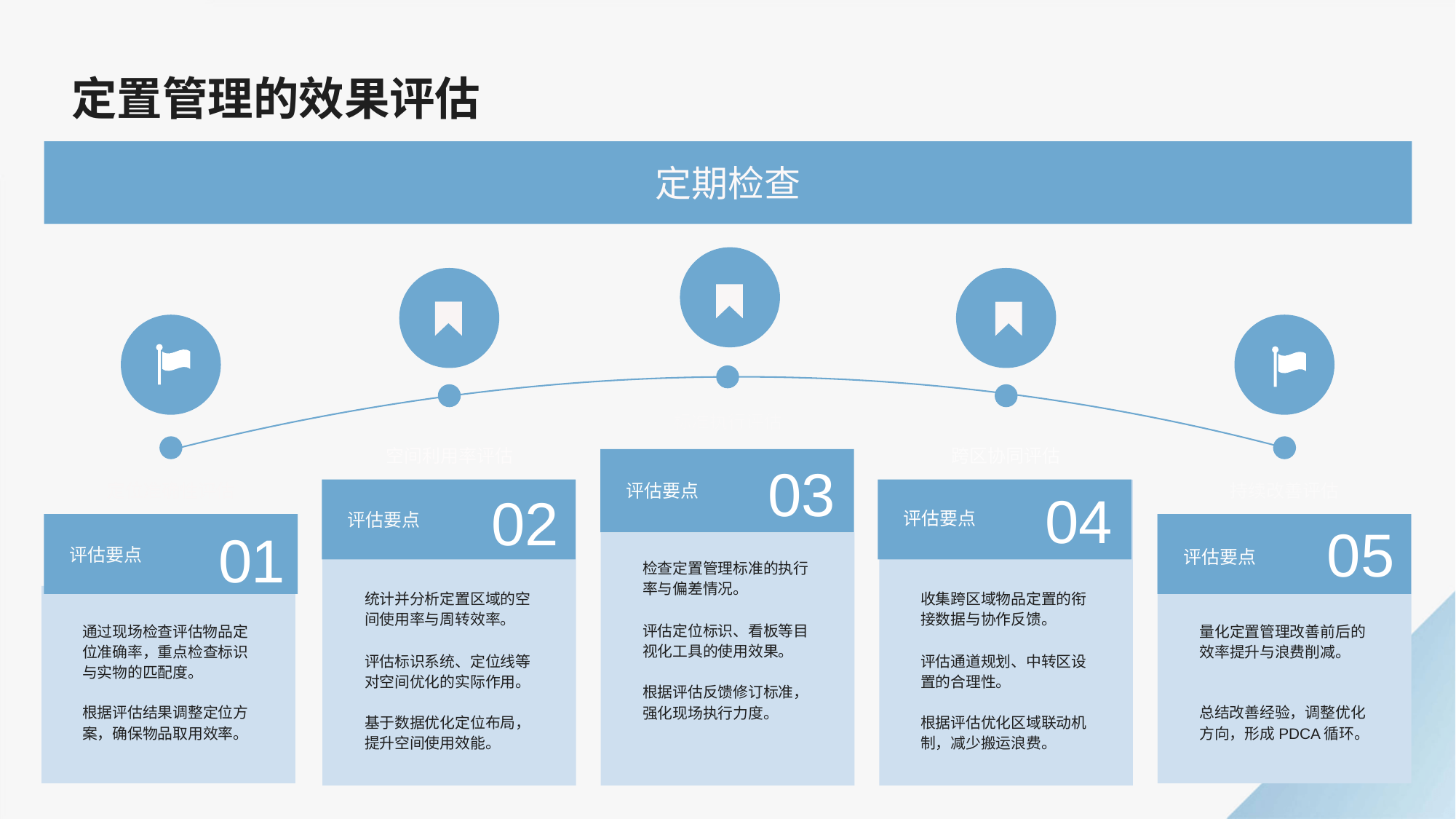

定置管理的效果评估

定期检查

标准执行评估

空间利用率评估
跨区协同评估

03
评估要点
04

定位准确性评估

持续改善评估
02
评估要点
评估要点
05

01

评估要点
评估要点
检查定置管理标准的执行率与偏差情况。

统计并分析定置区域的空间使用率与周转效率。
收集跨区域物品定置的衔接数据与协作反馈。
评估定位标识、看板等目视化工具的使用效果。
通过现场检查评估物品定位准确率，重点检查标识与实物的匹配度。
量化定置管理改善前后的效率提升与浪费削减。
评估标识系统、定位线等对空间优化的实际作用。
评估通道规划、中转区设置的合理性。
根据评估反馈修订标准，强化现场执行力度。
根据评估结果调整定位方案，确保物品取用效率。
总结改善经验，调整优化方向，形成PDCA循环。
基于数据优化定位布局，提升空间使用效能。
根据评估优化区域联动机制，减少搬运浪费。